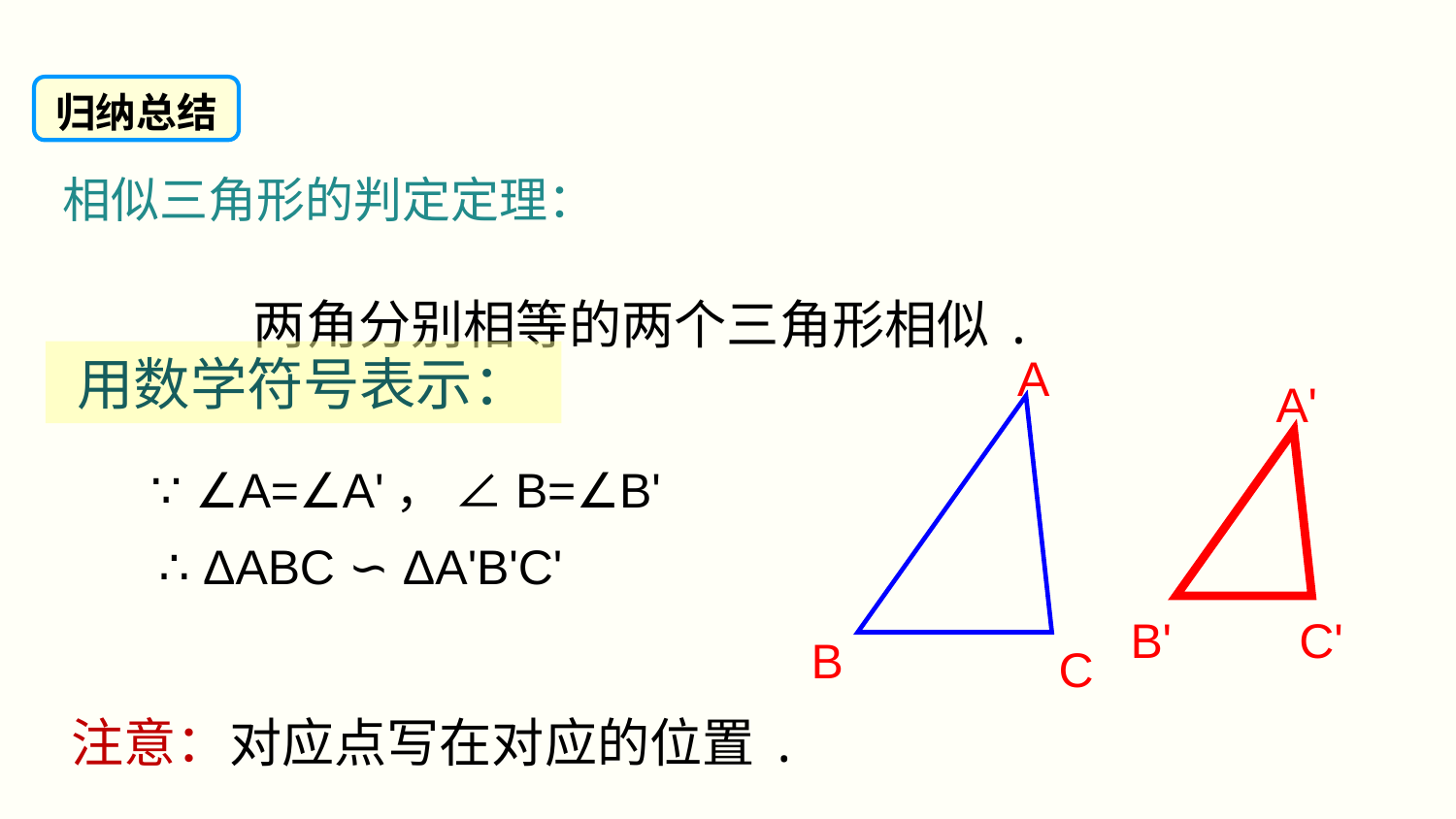

归纳总结
相似三角形的判定定理：
两角分别相等的两个三角形相似.
A

B
C
用数学符号表示：
A'

B'
C'
∵ ∠A=∠A'， ∠B=∠B'
∴ ΔABC ∽ ΔA'B'C'
注意：对应点写在对应的位置.